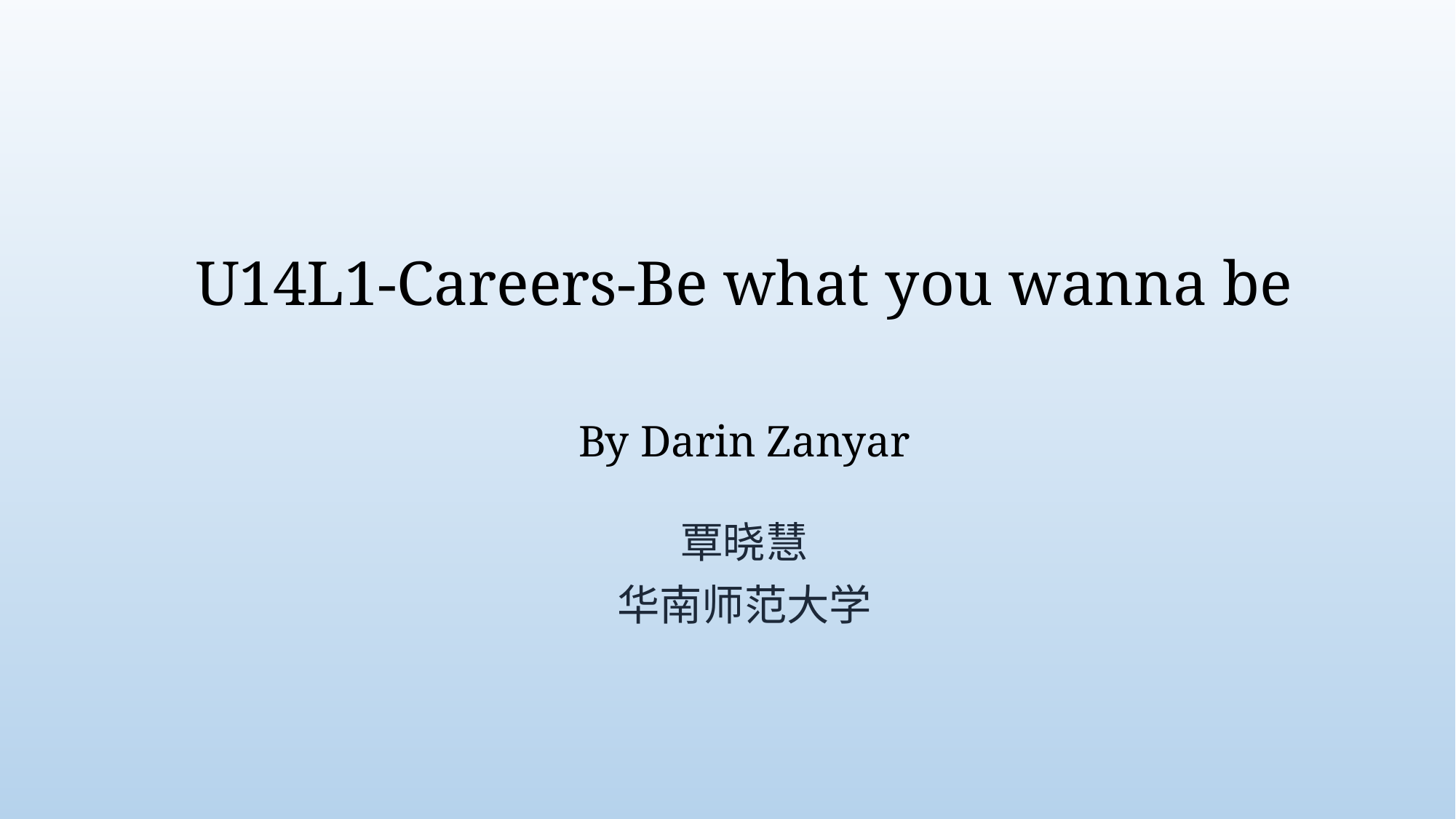

U14L1-Careers-Be what you wanna be
By Darin Zanyar
覃晓慧
华南师范大学